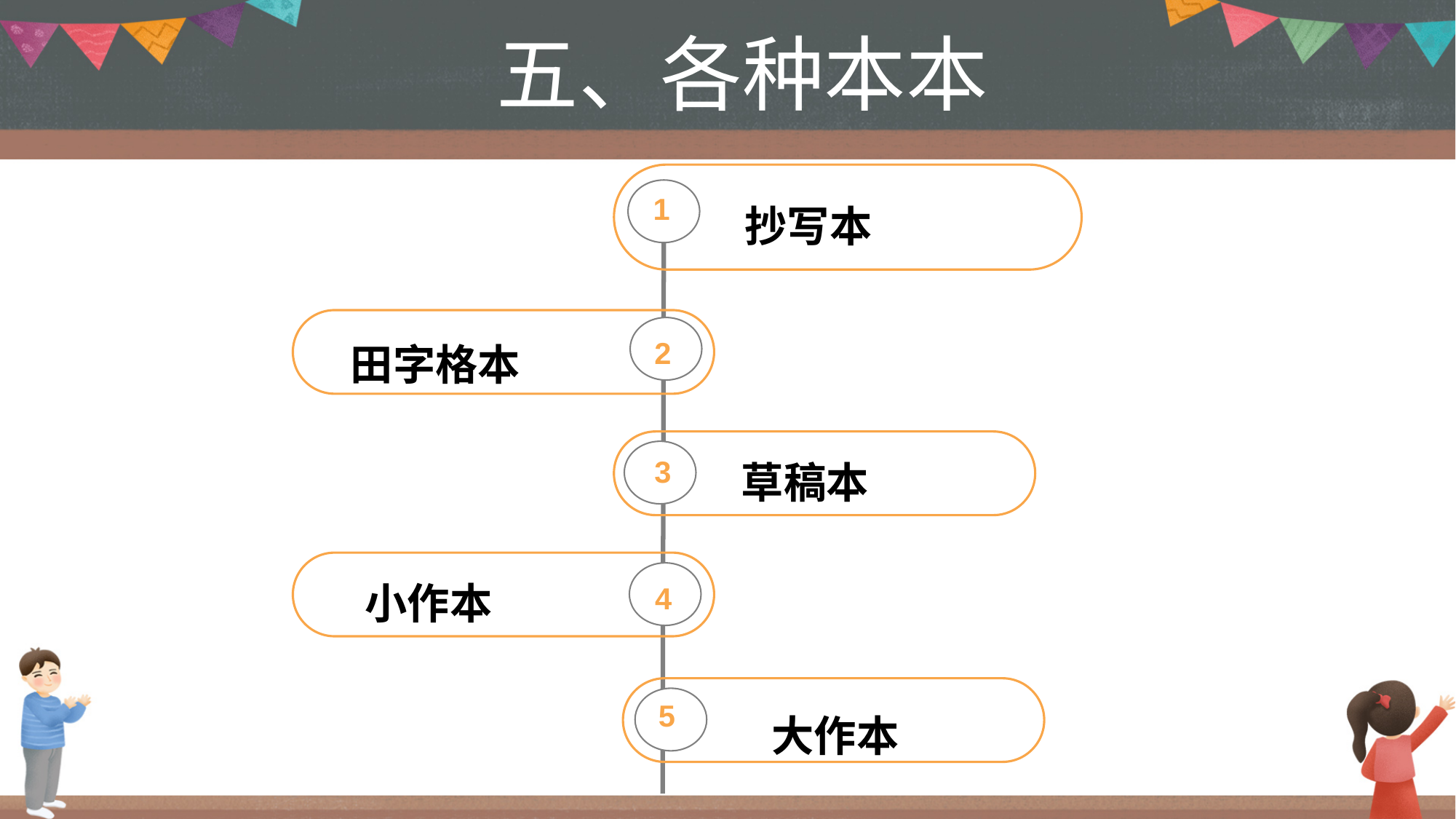

五、各种本本

抄写本

1

田字格本

2

草稿本

3

小作本

4

5
大作本